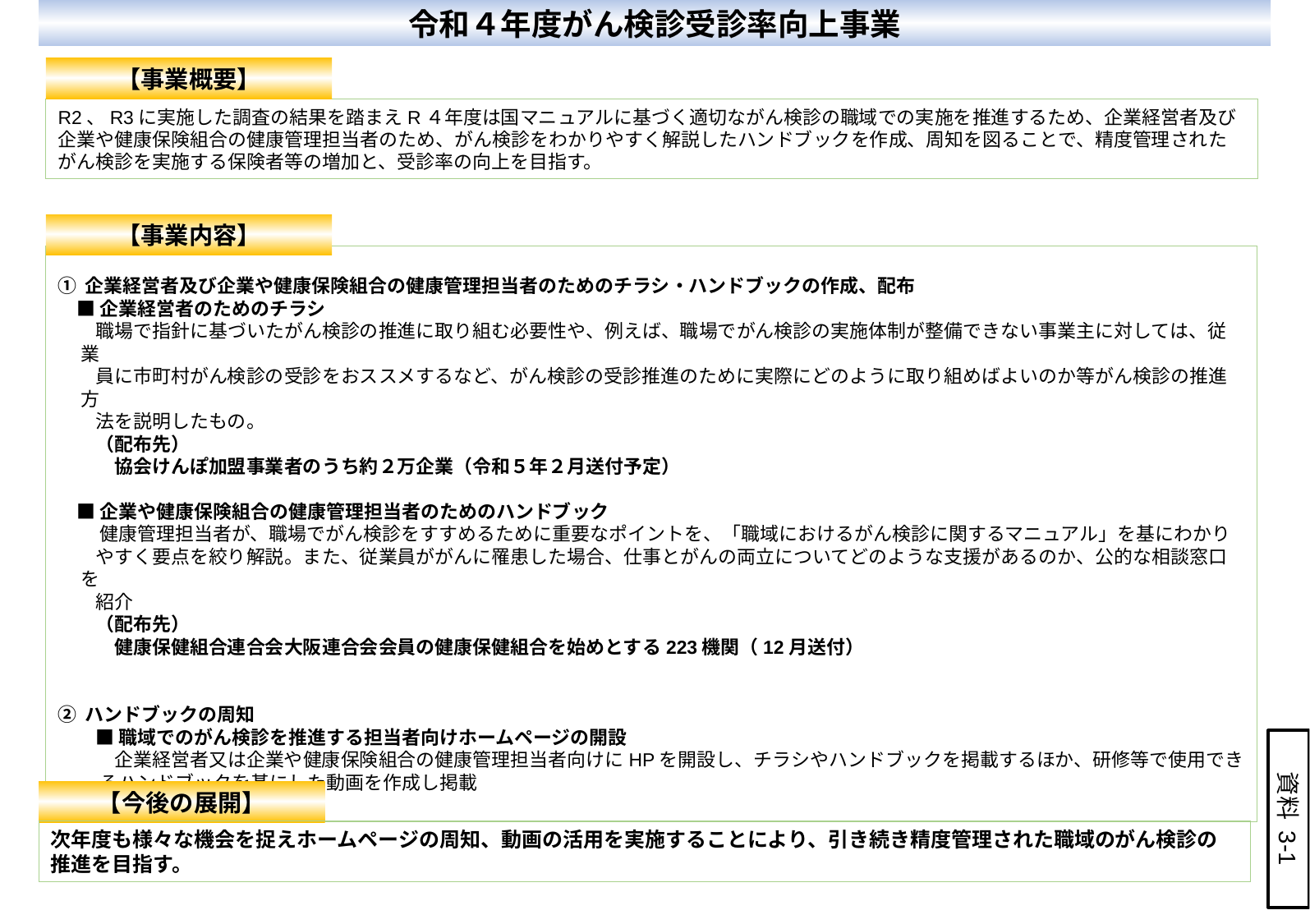

令和４年度がん検診受診率向上事業
【事業概要】
R2、R3に実施した調査の結果を踏まえR４年度は国マニュアルに基づく適切ながん検診の職域での実施を推進するため、企業経営者及び企業や健康保険組合の健康管理担当者のため、がん検診をわかりやすく解説したハンドブックを作成、周知を図ることで、精度管理されたがん検診を実施する保険者等の増加と、受診率の向上を目指す。
【事業内容】

① 企業経営者及び企業や健康保険組合の健康管理担当者のためのチラシ・ハンドブックの作成、配布
　■ 企業経営者のためのチラシ
　　職場で指針に基づいたがん検診の推進に取り組む必要性や、例えば、職場でがん検診の実施体制が整備できない事業主に対しては、従業
　　員に市町村がん検診の受診をおススメするなど、がん検診の受診推進のために実際にどのように取り組めばよいのか等がん検診の推進方
　　法を説明したもの。
　　（配布先）
　　　協会けんぽ加盟事業者のうち約２万企業（令和５年２月送付予定）

　■ 企業や健康保険組合の健康管理担当者のためのハンドブック
　　 健康管理担当者が、職場でがん検診をすすめるために重要なポイントを、「職域におけるがん検診に関するマニュアル」を基にわかり
　　やすく要点を絞り解説。また、従業員ががんに罹患した場合、仕事とがんの両立についてどのような支援があるのか、公的な相談窓口を
　　紹介
　　（配布先）
　　　健康保健組合連合会大阪連合会会員の健康保健組合を始めとする223機関（12月送付）

② ハンドブックの周知
　　■ 職域でのがん検診を推進する担当者向けホームページの開設
　　　企業経営者又は企業や健康保険組合の健康管理担当者向けにHPを開設し、チラシやハンドブックを掲載するほか、研修等で使用でき
　　 るハンドブックを基にした動画を作成し掲載

【今後の展開】
資料 3-1
次年度も様々な機会を捉えホームページの周知、動画の活用を実施することにより、引き続き精度管理された職域のがん検診の推進を目指す。